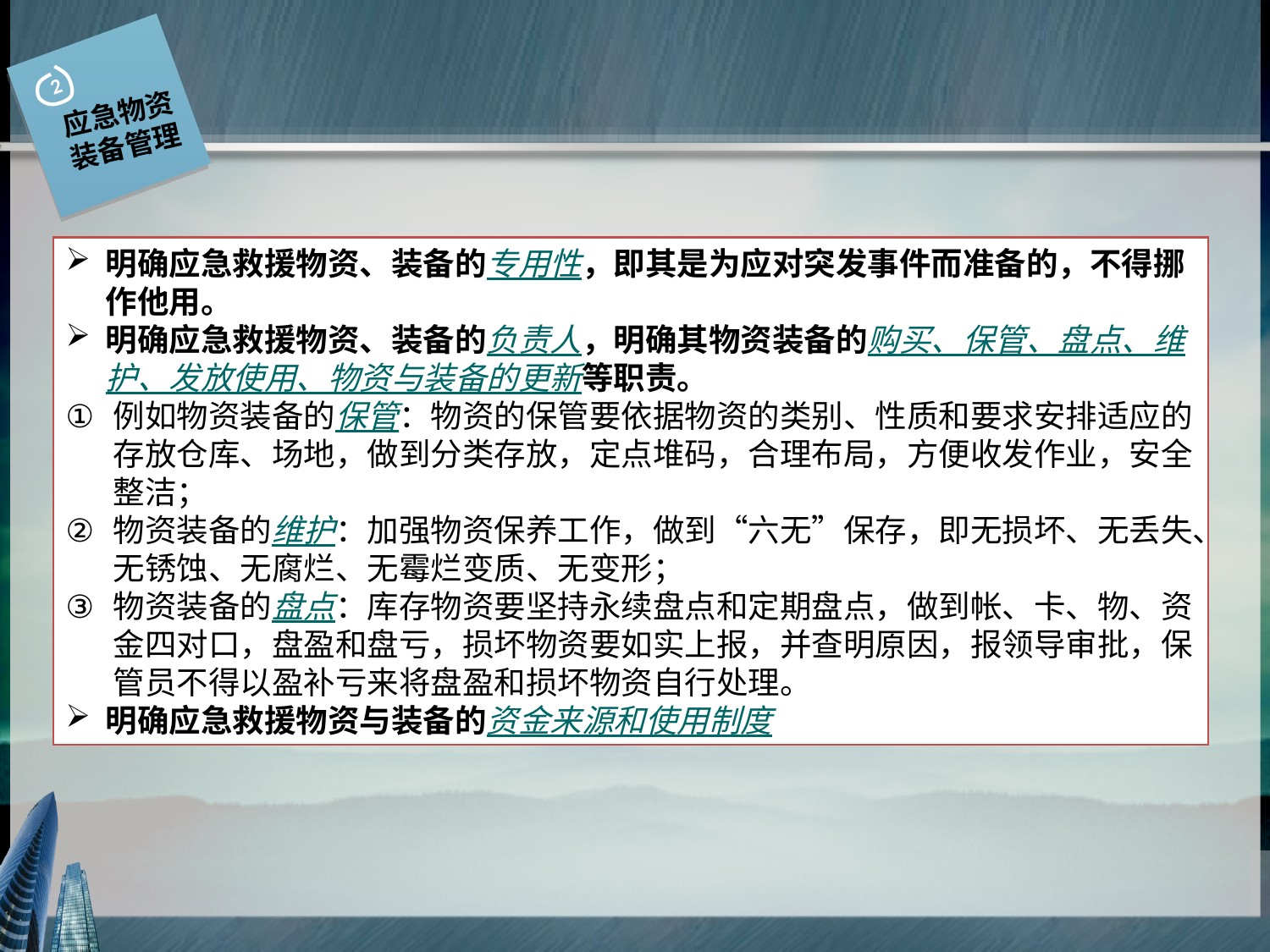

2

应急物资装备管理
明确应急救援物资、装备的专用性，即其是为应对突发事件而准备的，不得挪作他用。
明确应急救援物资、装备的负责人，明确其物资装备的购买、保管、盘点、维护、发放使用、物资与装备的更新等职责。
例如物资装备的保管：物资的保管要依据物资的类别、性质和要求安排适应的存放仓库、场地，做到分类存放，定点堆码，合理布局，方便收发作业，安全整洁；
物资装备的维护：加强物资保养工作，做到“六无”保存，即无损坏、无丢失、无锈蚀、无腐烂、无霉烂变质、无变形；
物资装备的盘点：库存物资要坚持永续盘点和定期盘点，做到帐、卡、物、资金四对口，盘盈和盘亏，损坏物资要如实上报，并查明原因，报领导审批，保管员不得以盈补亏来将盘盈和损坏物资自行处理。
明确应急救援物资与装备的资金来源和使用制度